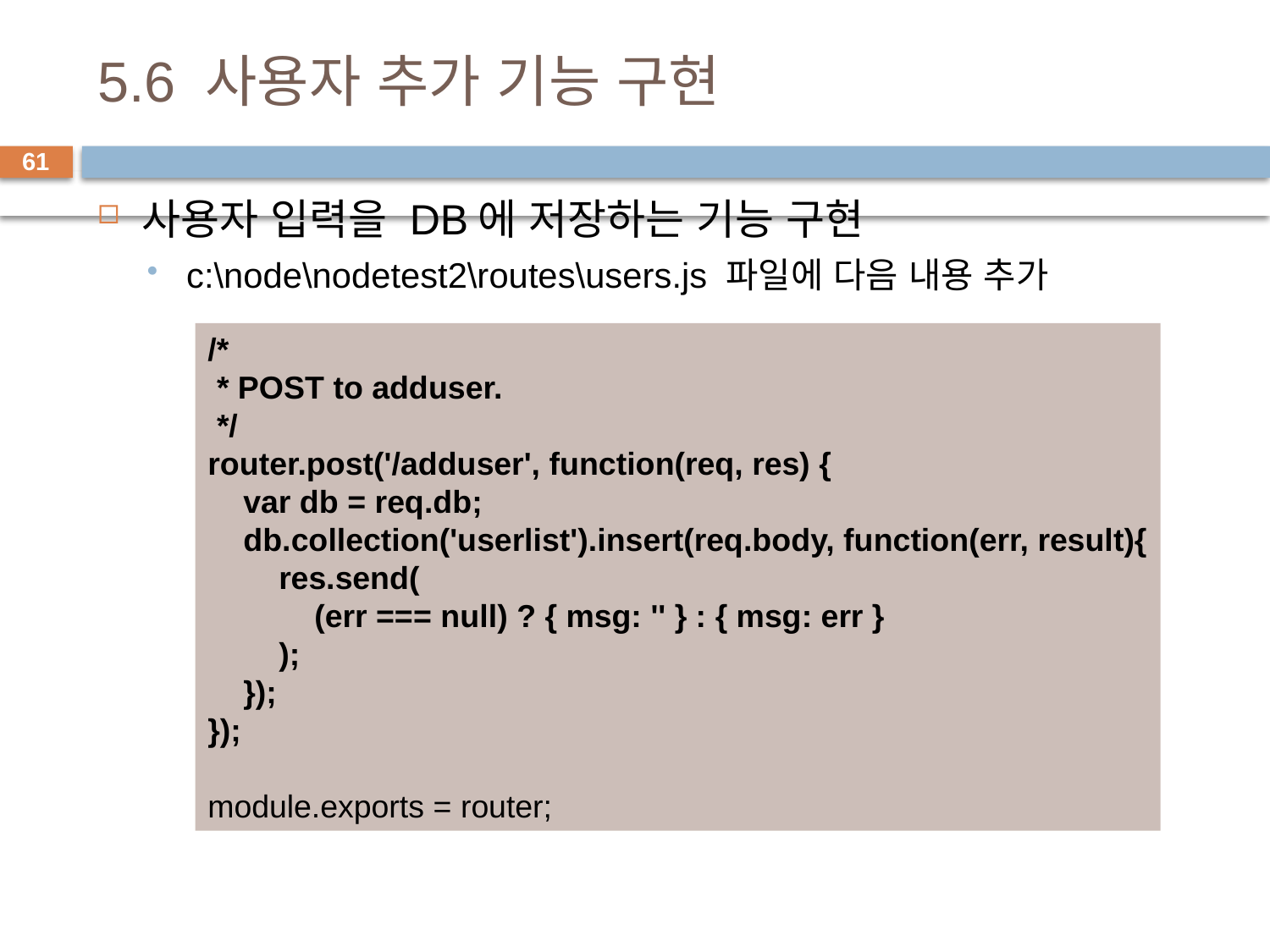

# 5.6 사용자 추가 기능 구현
61
사용자 입력을 DB에 저장하는 기능 구현
c:\node\nodetest2\routes\users.js 파일에 다음 내용 추가
/*
 * POST to adduser.
 */
router.post('/adduser', function(req, res) {
    var db = req.db;
    db.collection('userlist').insert(req.body, function(err, result){
        res.send(
            (err === null) ? { msg: '' } : { msg: err }
        );
    });
});

module.exports = router;